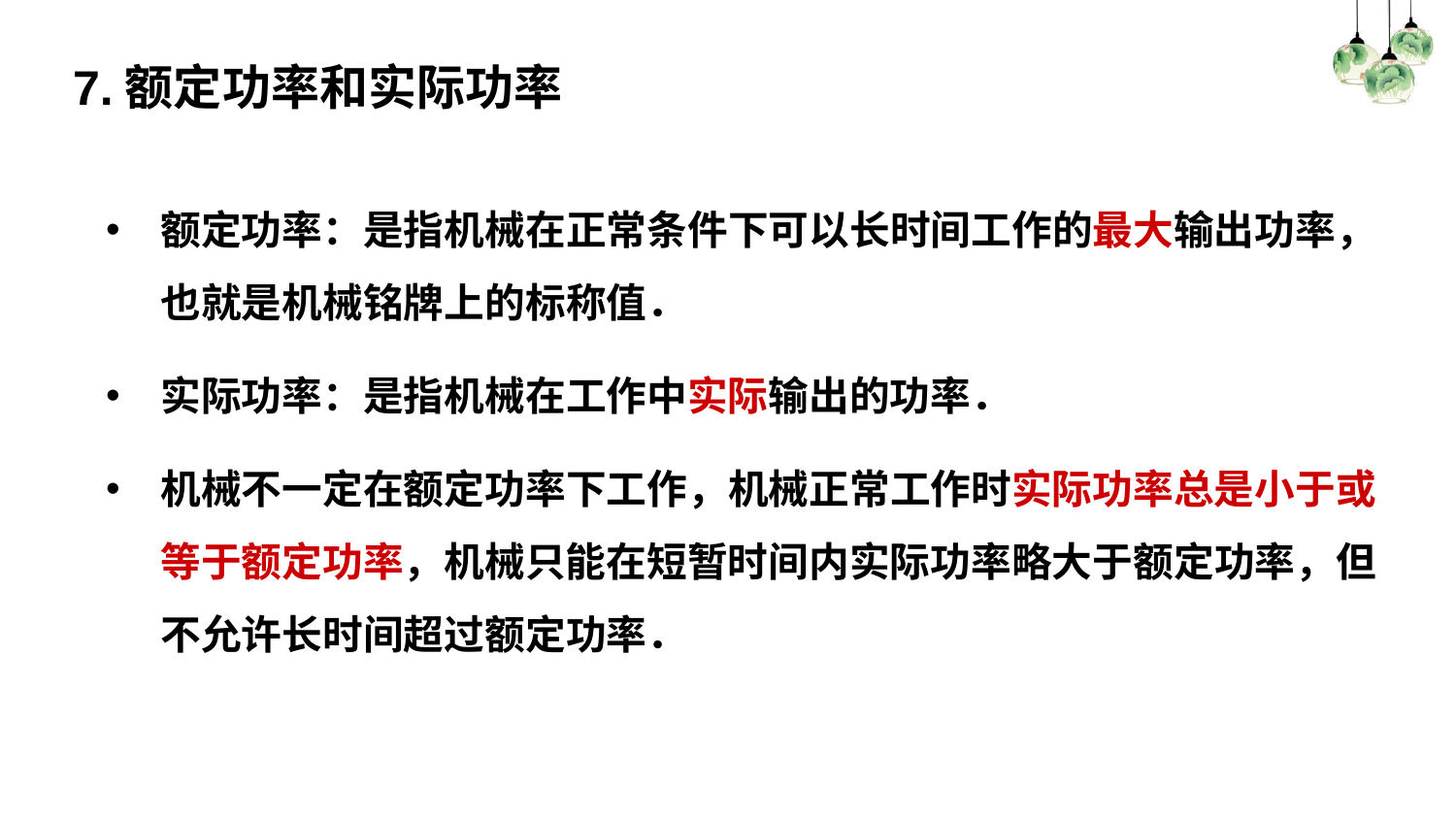

7.额定功率和实际功率
额定功率：是指机械在正常条件下可以长时间工作的最大输出功率，也就是机械铭牌上的标称值．
实际功率：是指机械在工作中实际输出的功率．
机械不一定在额定功率下工作，机械正常工作时实际功率总是小于或等于额定功率，机械只能在短暂时间内实际功率略大于额定功率，但不允许长时间超过额定功率．